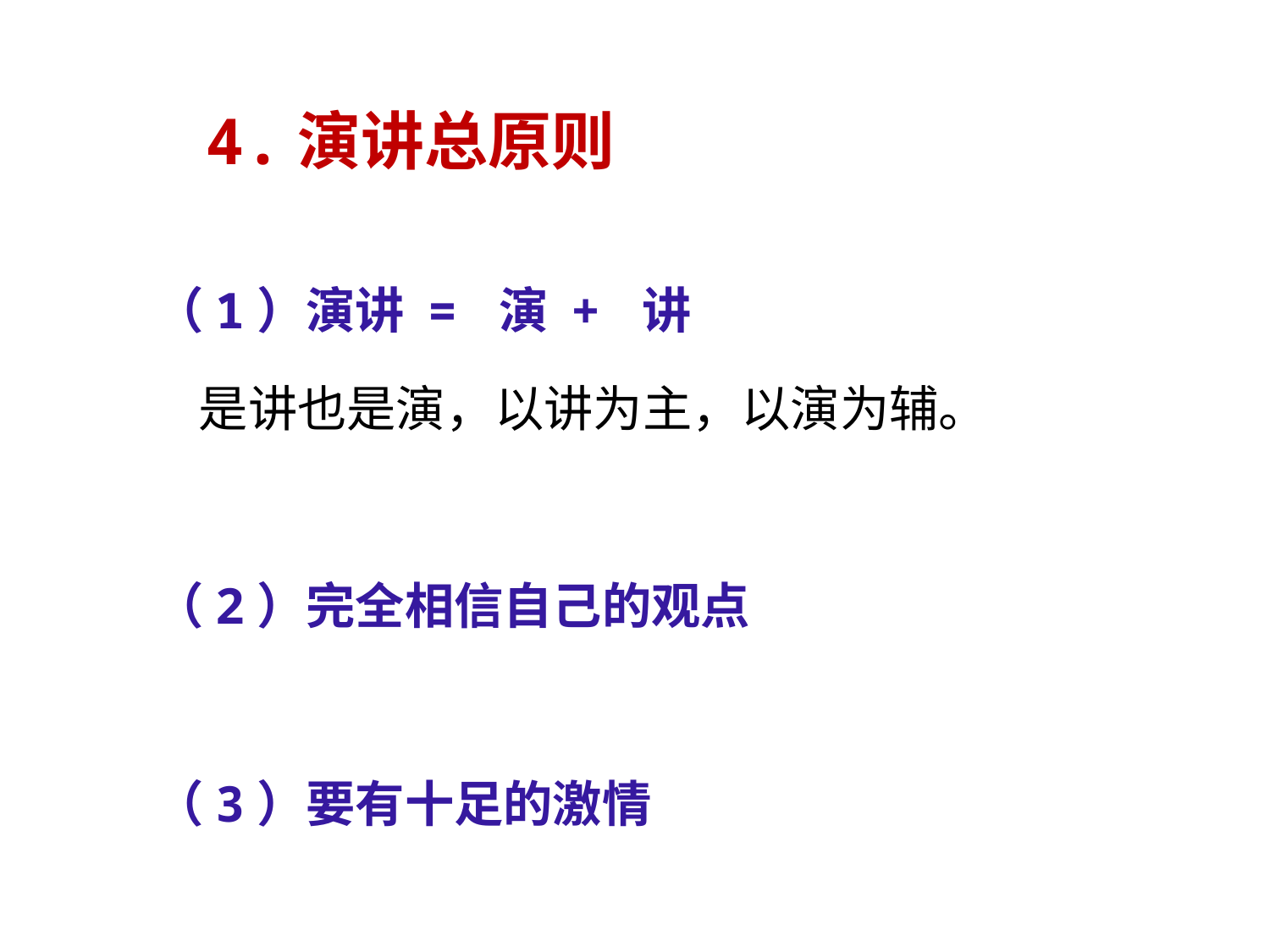

# 4.演讲总原则
（1）演讲 = 演 + 讲
   是讲也是演，以讲为主，以演为辅。

（2）完全相信自己的观点

（3）要有十足的激情